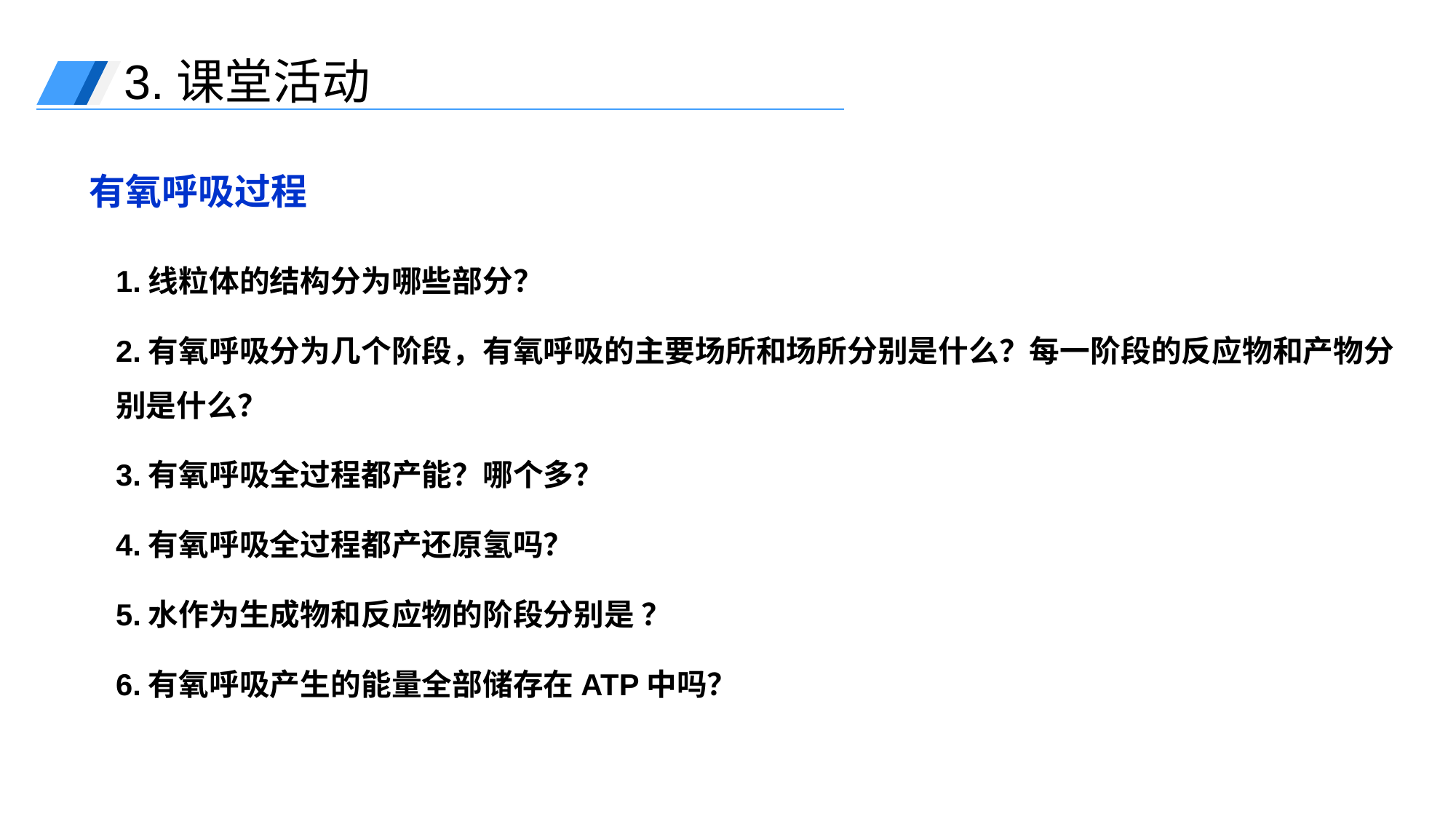

3.课堂活动
有氧呼吸过程
1.线粒体的结构分为哪些部分？
2.有氧呼吸分为几个阶段，有氧呼吸的主要场所和场所分别是什么？每一阶段的反应物和产物分别是什么？
3.有氧呼吸全过程都产能？哪个多？
4.有氧呼吸全过程都产还原氢吗？
5.水作为生成物和反应物的阶段分别是 ？
6.有氧呼吸产生的能量全部储存在ATP中吗？